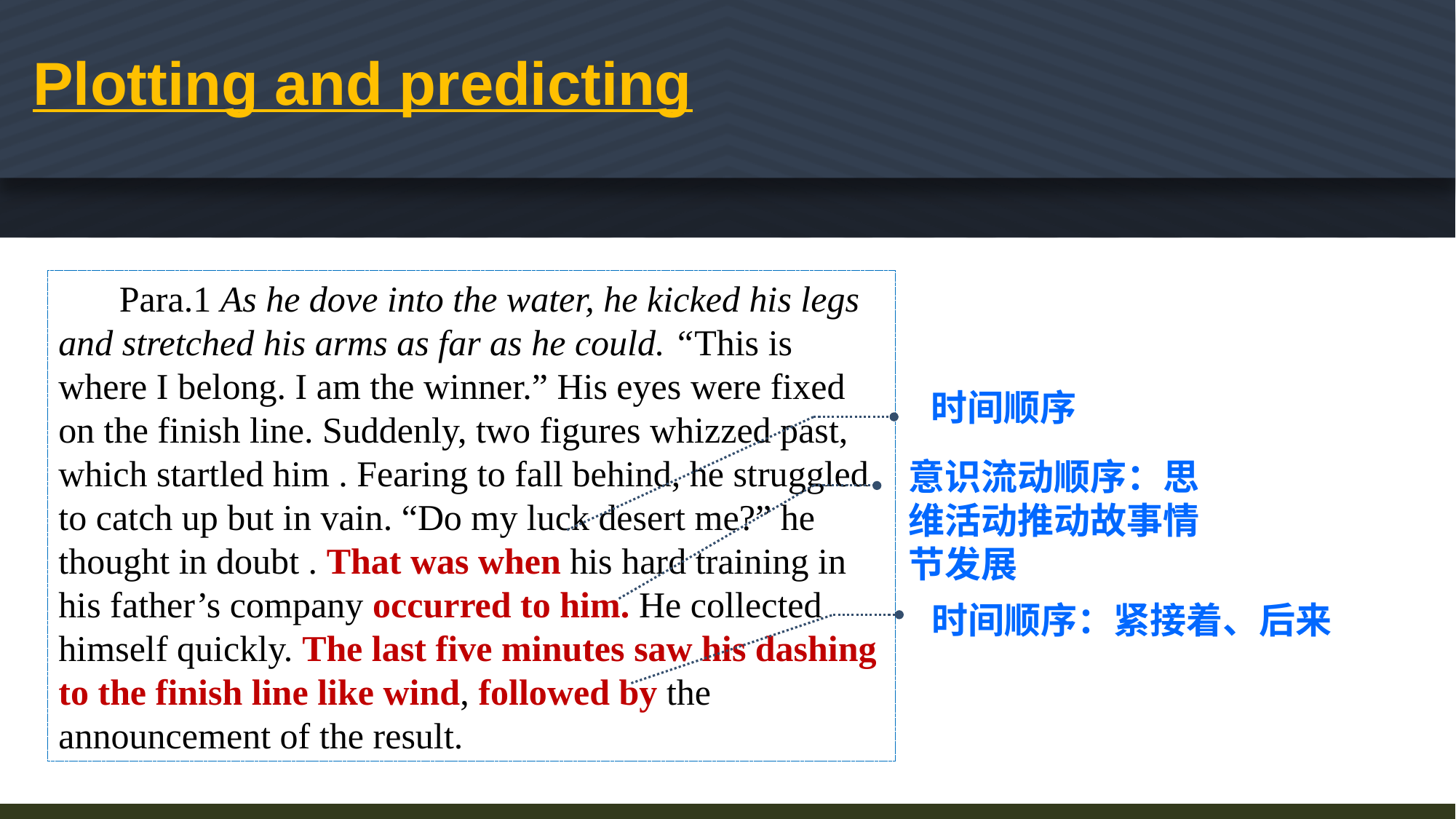

Plotting and predicting

       Para.1 As he dove into the water, he kicked his legs and stretched his arms as far as he could. “This is where I belong. I am the winner.” His eyes were fixed on the finish line. Suddenly, two figures whizzed past, which startled him . Fearing to fall behind, he struggled to catch up but in vain. “Do my luck desert me?” he thought in doubt . That was when his hard training in his father’s company occurred to him. He collected himself quickly. The last five minutes saw his dashing to the finish line like wind, followed by the announcement of the result.
时间顺序
意识流动顺序：思维活动推动故事情节发展
时间顺序：紧接着、后来